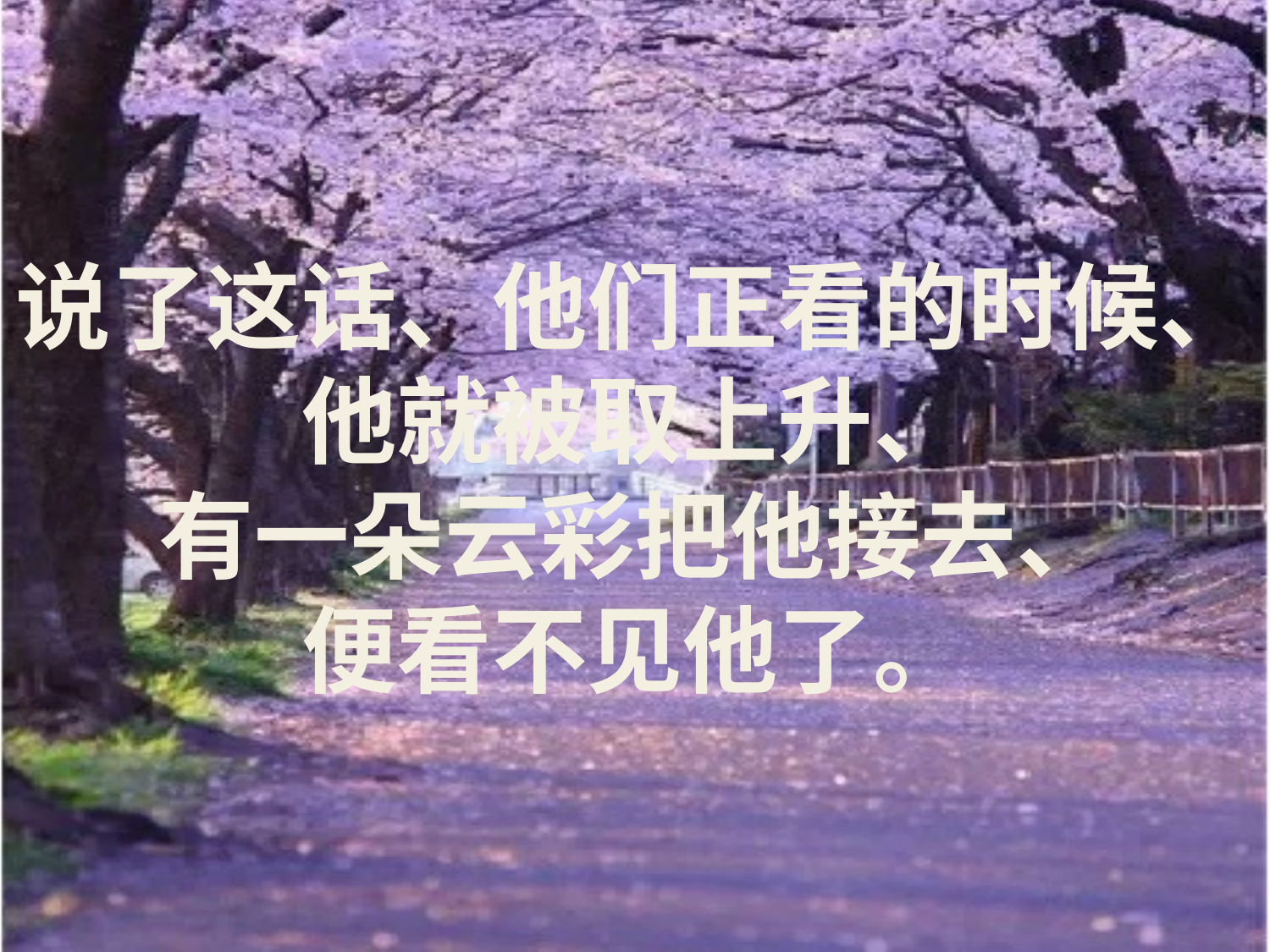

# 说了这话、他们正看的时候、他就被取上升、 有一朵云彩把他接去、 便看不见他了。